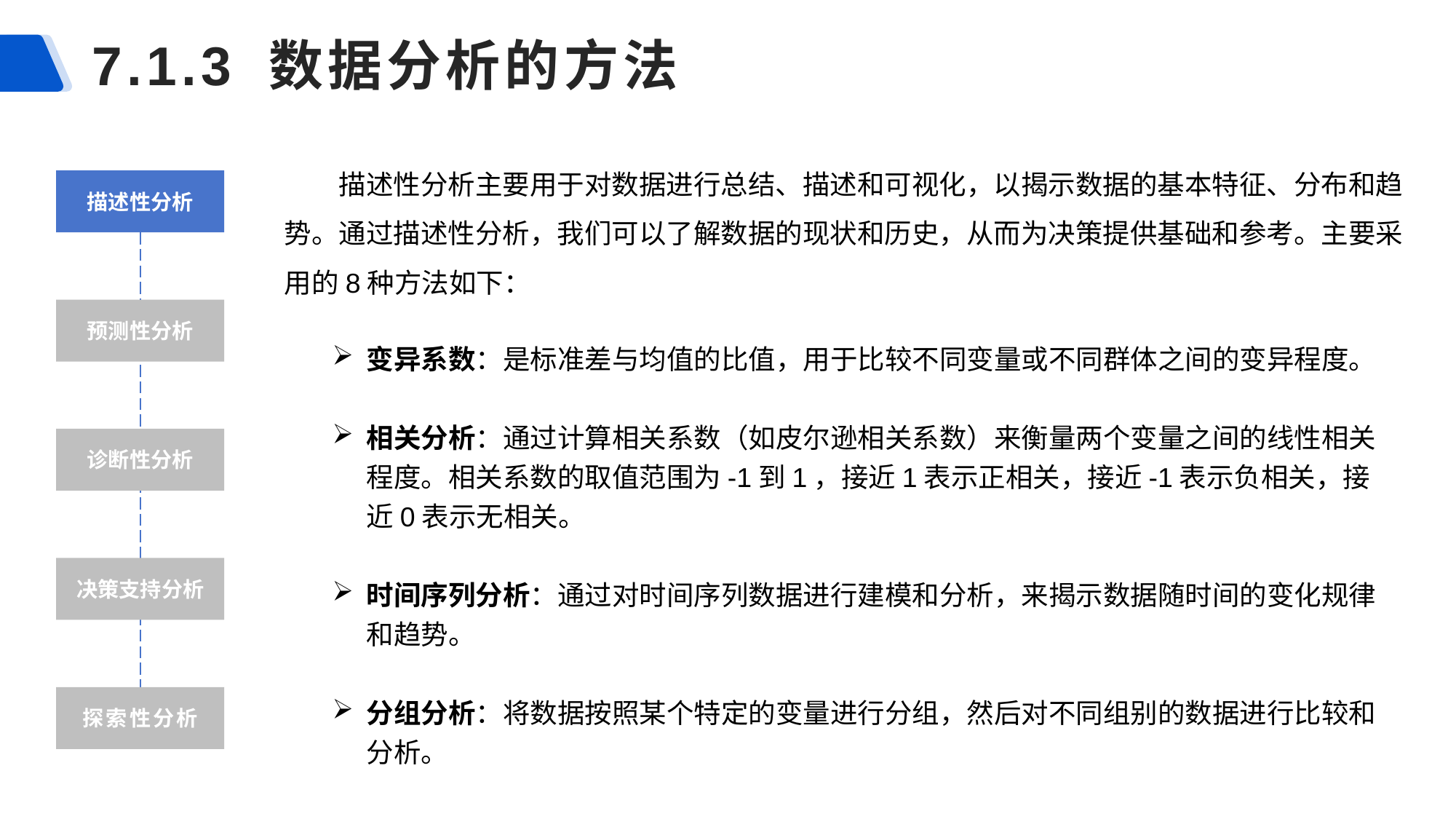

# 7.1.3 数据分析的方法
描述性分析主要用于对数据进行总结、描述和可视化，以揭示数据的基本特征、分布和趋势。通过描述性分析，我们可以了解数据的现状和历史，从而为决策提供基础和参考。主要采用的8种方法如下：
描述性分析
预测性分析
变异系数：是标准差与均值的比值，用于比较不同变量或不同群体之间的变异程度。

相关分析：通过计算相关系数（如皮尔逊相关系数）来衡量两个变量之间的线性相关程度。相关系数的取值范围为-1到1，接近1表示正相关，接近-1表示负相关，接近0表示无相关。

时间序列分析：通过对时间序列数据进行建模和分析，来揭示数据随时间的变化规律和趋势。

分组分析：将数据按照某个特定的变量进行分组，然后对不同组别的数据进行比较和分析。
诊断性分析
决策支持分析
探索性分析